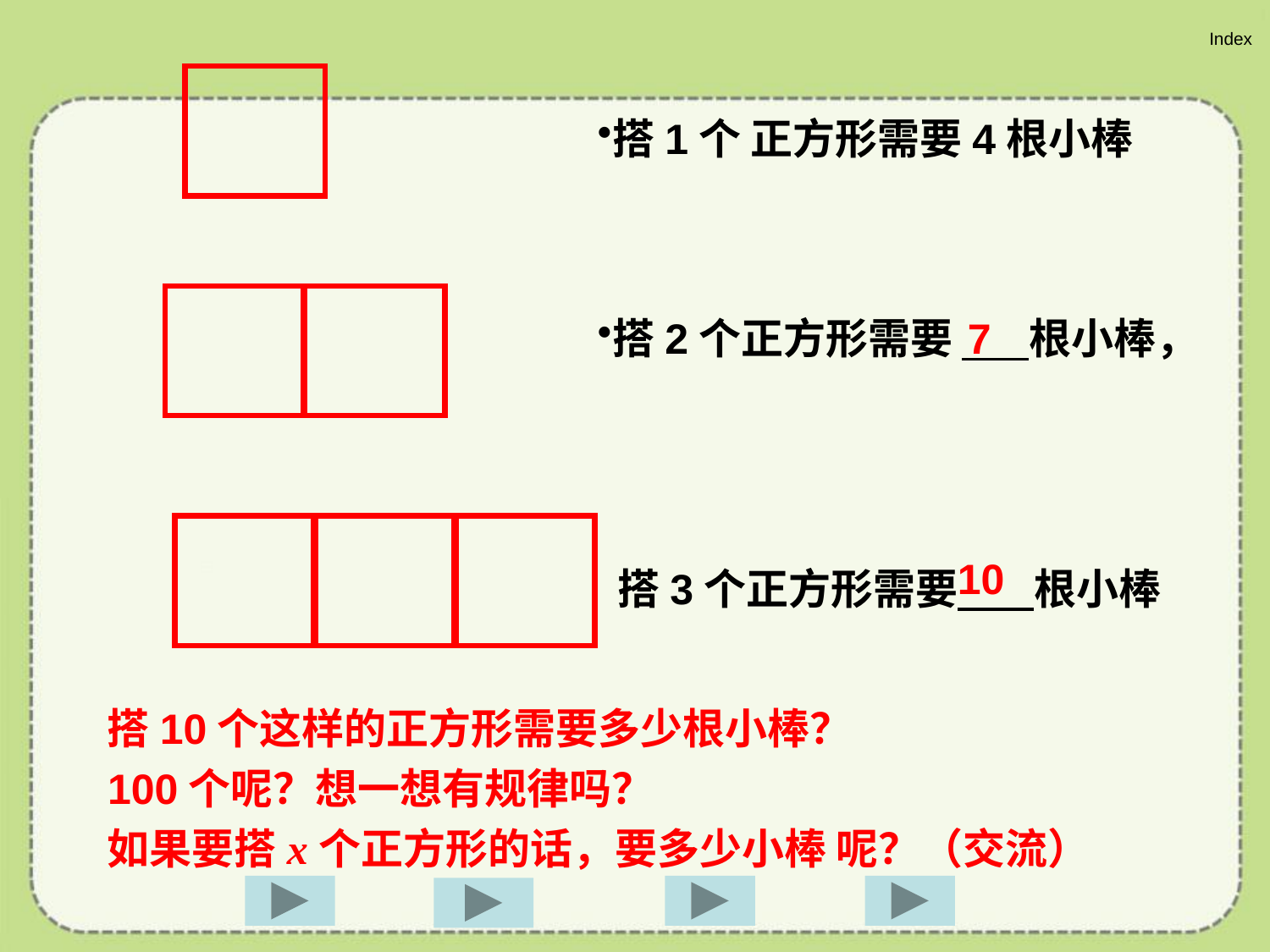

Index

搭1个 正方形需要4根小棒

搭2个正方形需要        根小棒，
7

10
搭3个正方形需要        根小棒
搭10个这样的正方形需要多少根小棒？
100个呢？想一想有规律吗？
如果要搭x个正方形的话，要多少小棒 呢？（交流）